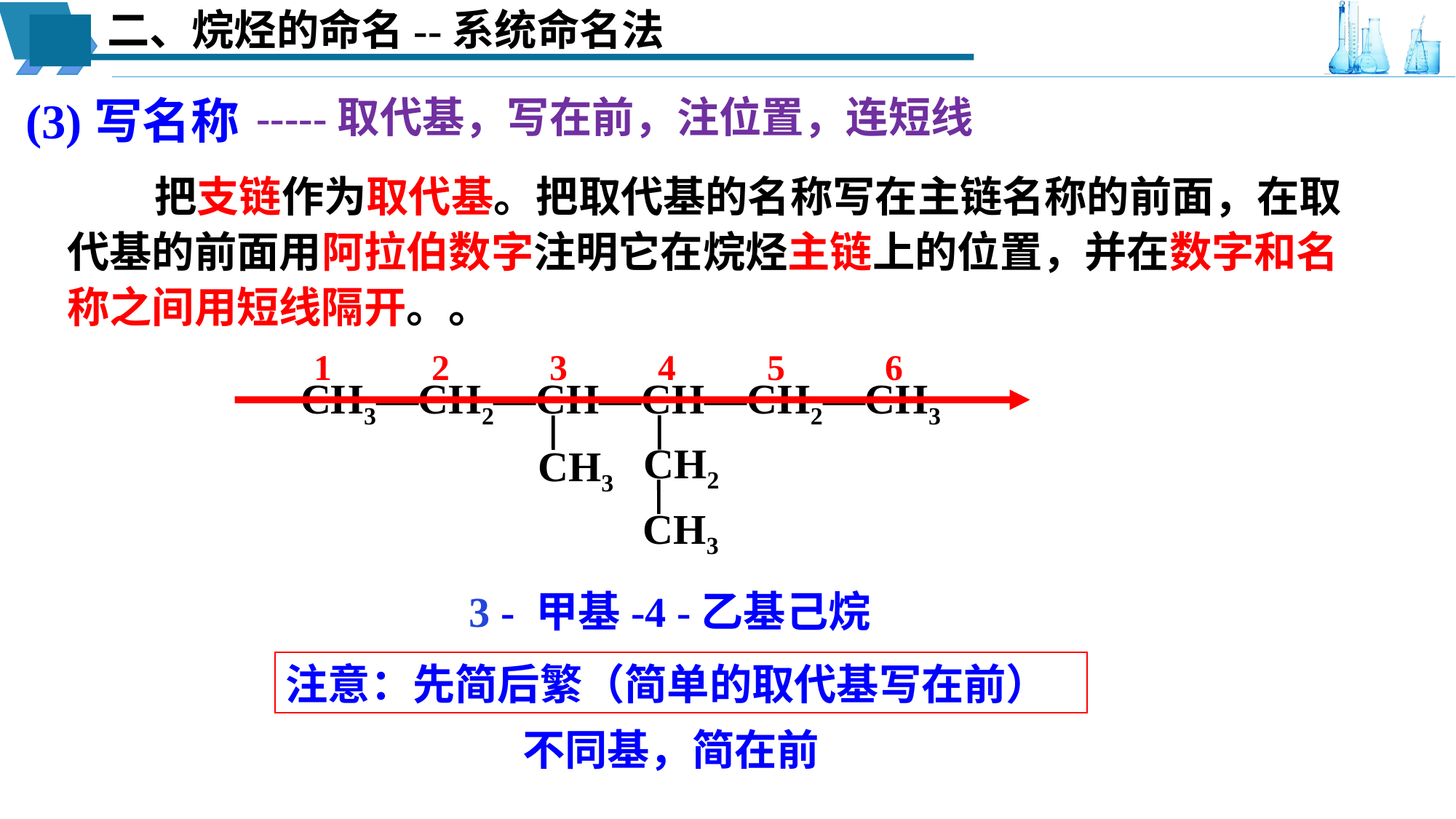

二、烷烃的命名--系统命名法

-----取代基，写在前，注位置，连短线
(3)写名称
        把支链作为取代基。把取代基的名称写在主链名称的前面，在取代基的前面用阿拉伯数字注明它在烷烃主链上的位置，并在数字和名称之间用短线隔开。。
 1           2           3          4          5           6
CH3—CH2—CH—CH—CH2—CH3

CH2
CH3

CH3

3 - 甲基-4 -乙基己烷
注意：先简后繁（简单的取代基写在前）

不同基，简在前